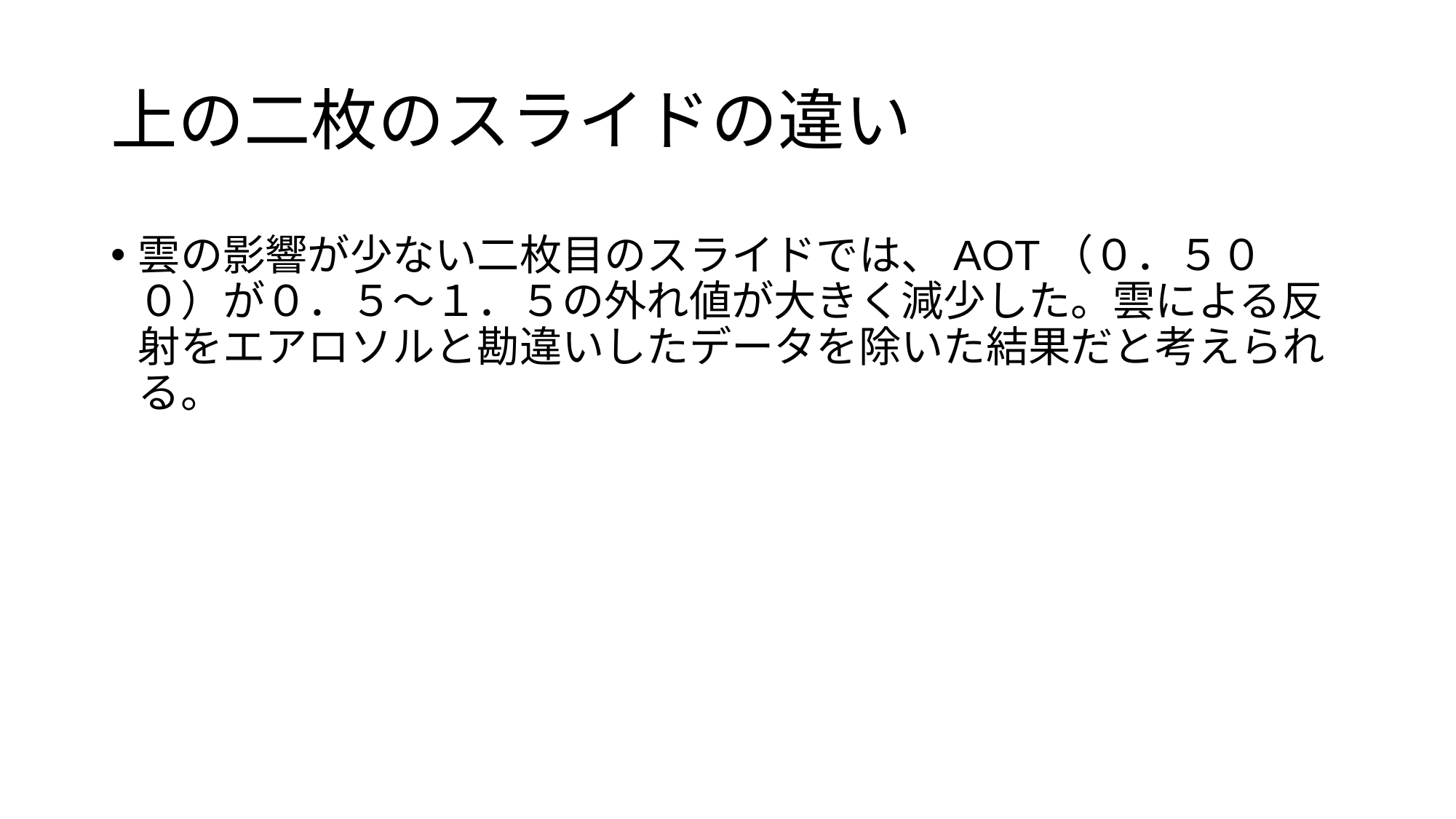

# 上の二枚のスライドの違い
雲の影響が少ない二枚目のスライドでは、AOT（０．５００）が０．５～１．５の外れ値が大きく減少した。雲による反射をエアロソルと勘違いしたデータを除いた結果だと考えられる。